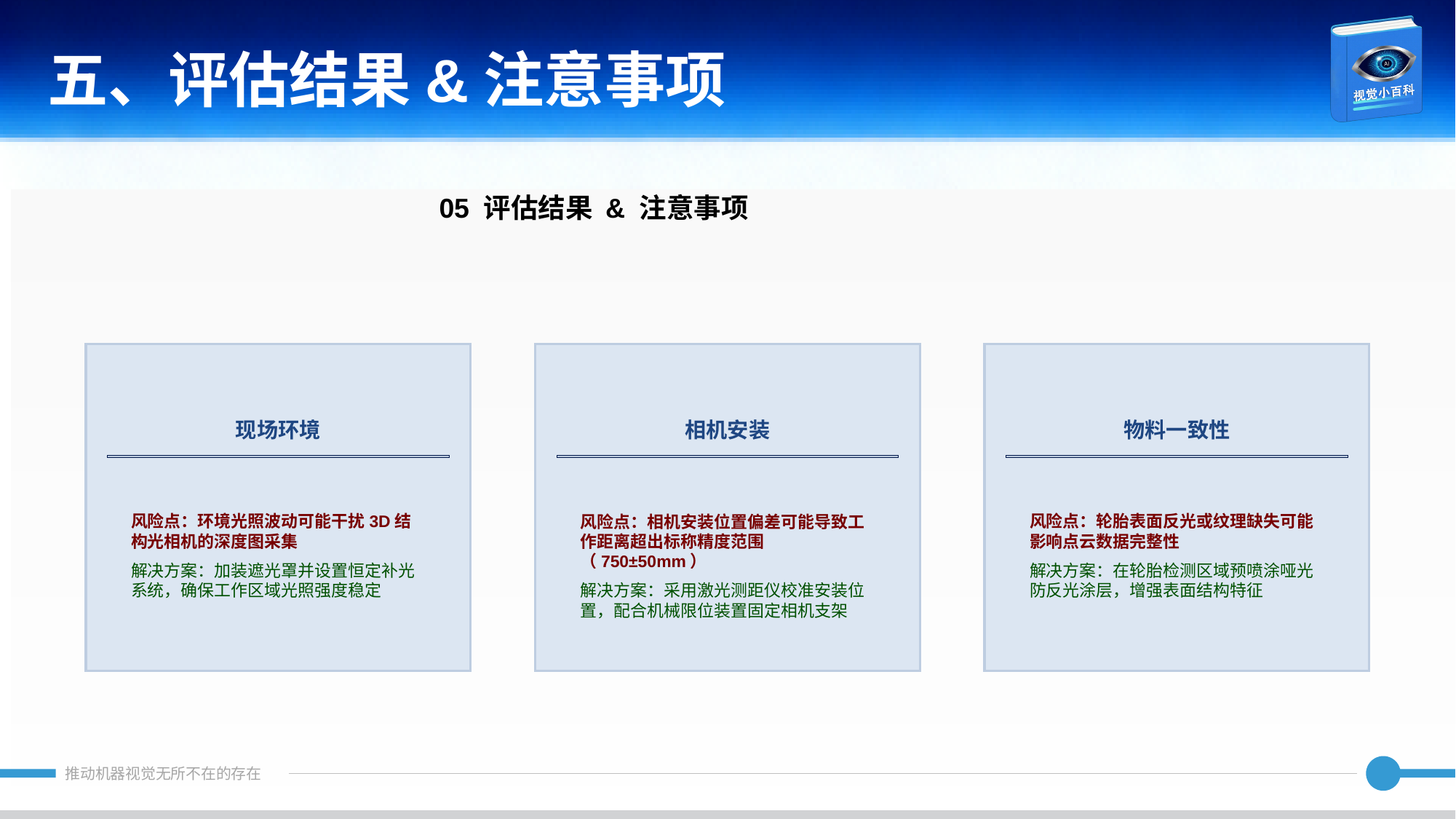

五、评估结果&注意事项

05 评估结果 & 注意事项

现场环境

相机安装

物料一致性

风险点：环境光照波动可能干扰3D结构光相机的深度图采集
解决方案：加装遮光罩并设置恒定补光系统，确保工作区域光照强度稳定

风险点：相机安装位置偏差可能导致工作距离超出标称精度范围（750±50mm）
解决方案：采用激光测距仪校准安装位置，配合机械限位装置固定相机支架

风险点：轮胎表面反光或纹理缺失可能影响点云数据完整性
解决方案：在轮胎检测区域预喷涂哑光防反光涂层，增强表面结构特征
9